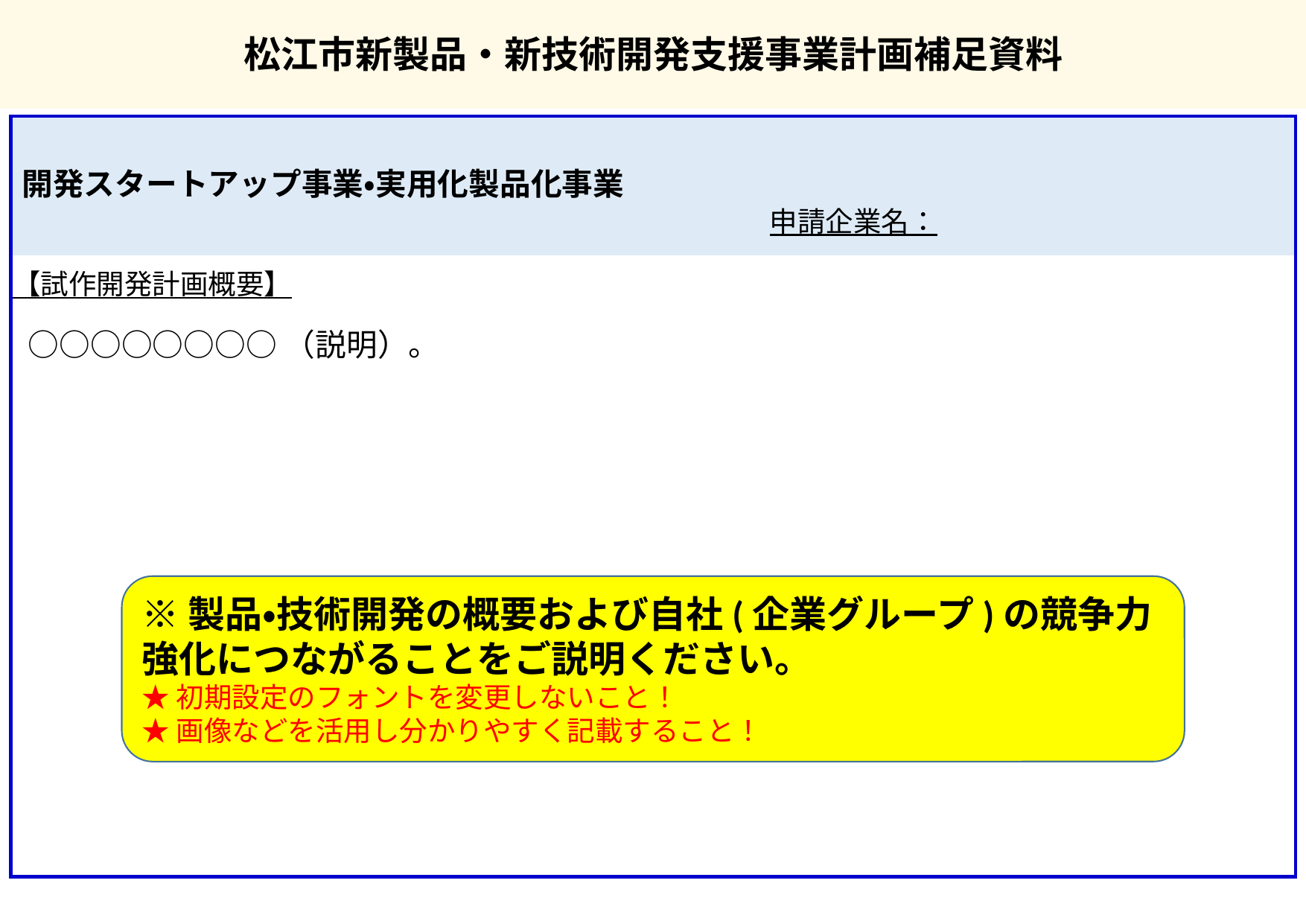

松江市新製品・新技術開発支援事業計画補足資料
開発スタートアップ事業・実用化製品化事業

申請企業名：
【試作開発計画概要】
○○○○○○○○（説明）。
※製品・技術開発の概要および自社(企業グループ)の競争力強化につながることをご説明ください。
★初期設定のフォントを変更しないこと！
★画像などを活用し分かりやすく記載すること！
1